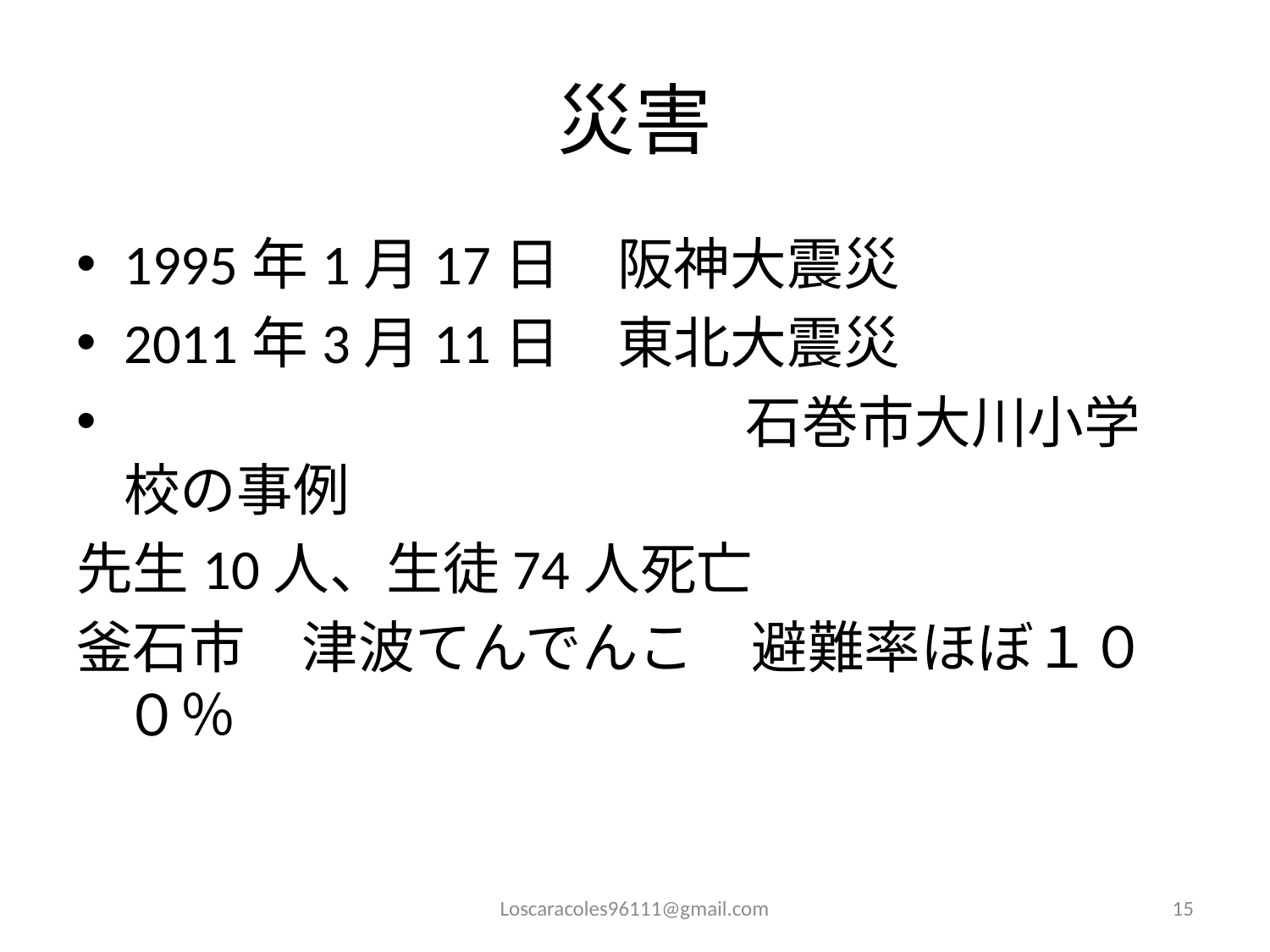

# 災害
1995年1月17日　阪神大震災
2011年3月11日　東北大震災
　　　　　　　　　　　石巻市大川小学校の事例
先生10人、生徒74人死亡
釜石市　津波てんでんこ　避難率ほぼ１００％

Loscaracoles96111@gmail.com
15